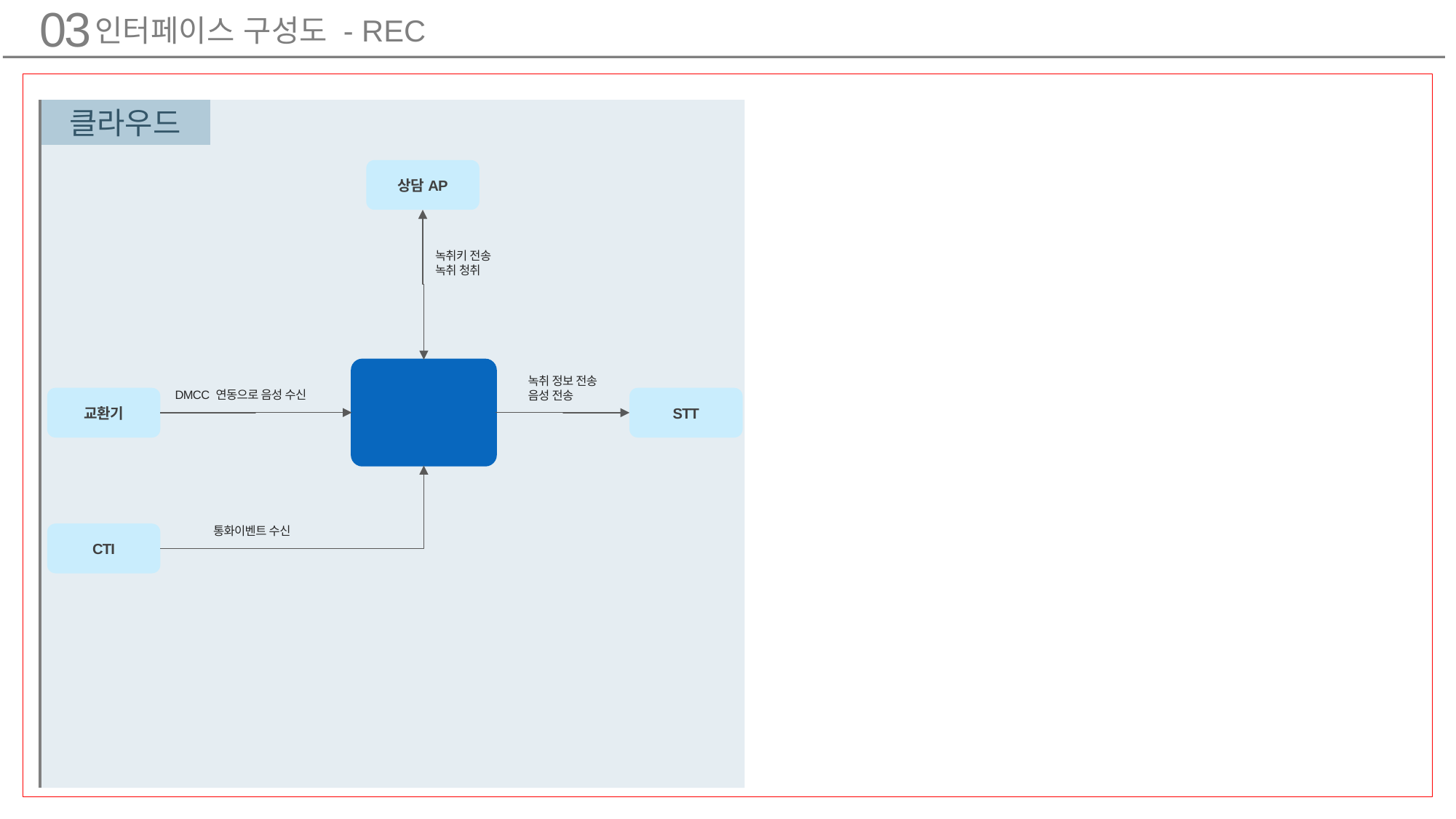

03
인터페이스 구성도 - REC

클라우드
상담AP
녹취키 전송
녹취 청취
녹취
녹취 정보 전송
음성 전송
DMCC 연동으로 음성 수신
교환기
STT
CTI
통화이벤트 수신